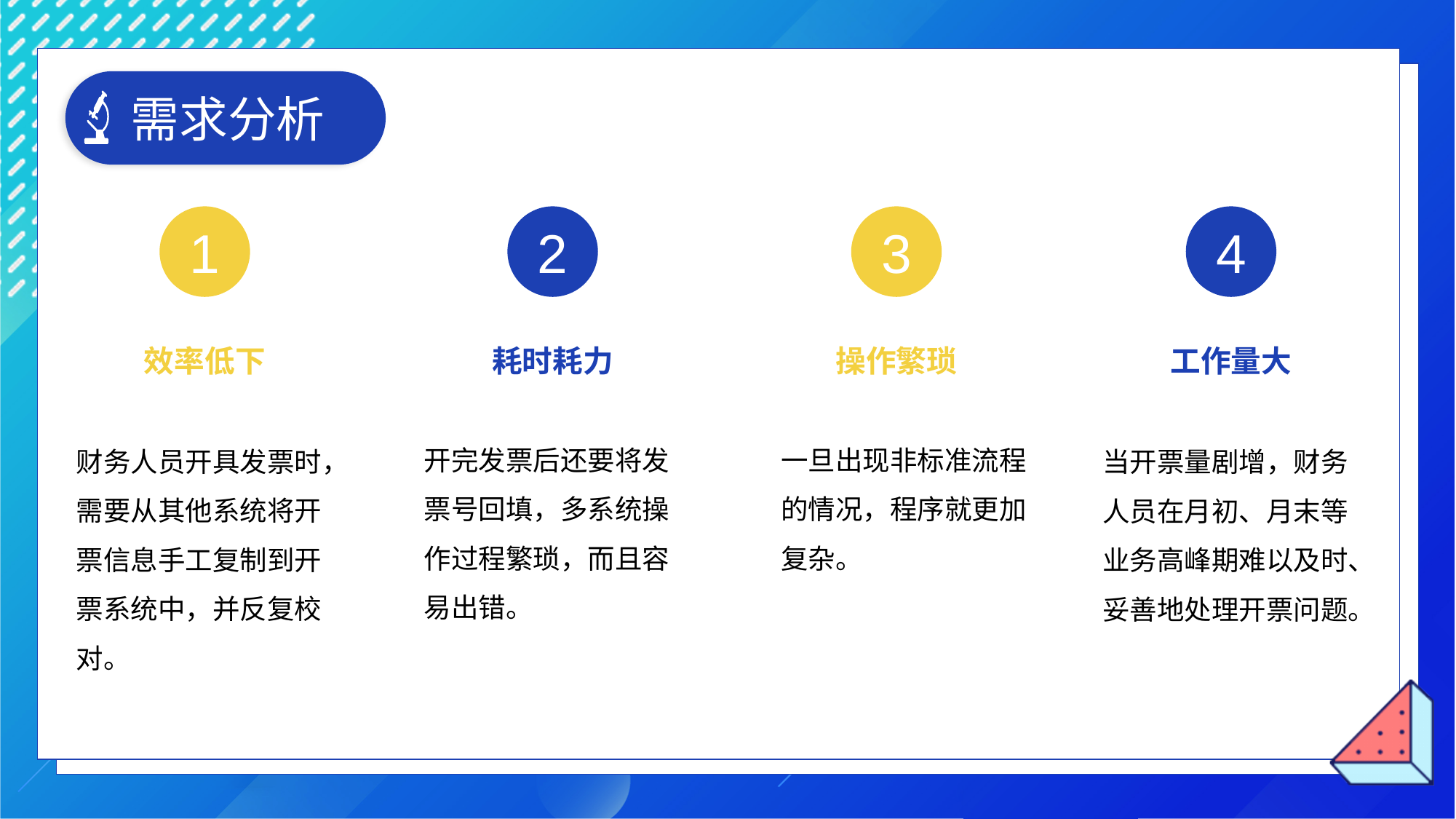

需求分析
1
效率低下

财务人员开具发票时，需要从其他系统将开票信息手工复制到开票系统中，并反复校对。
2
耗时耗力

开完发票后还要将发票号回填，多系统操作过程繁琐，而且容易出错。
3
操作繁琐

一旦出现非标准流程的情况，程序就更加复杂。
4
工作量大

当开票量剧增，财务人员在月初、月末等业务高峰期难以及时、妥善地处理开票问题。